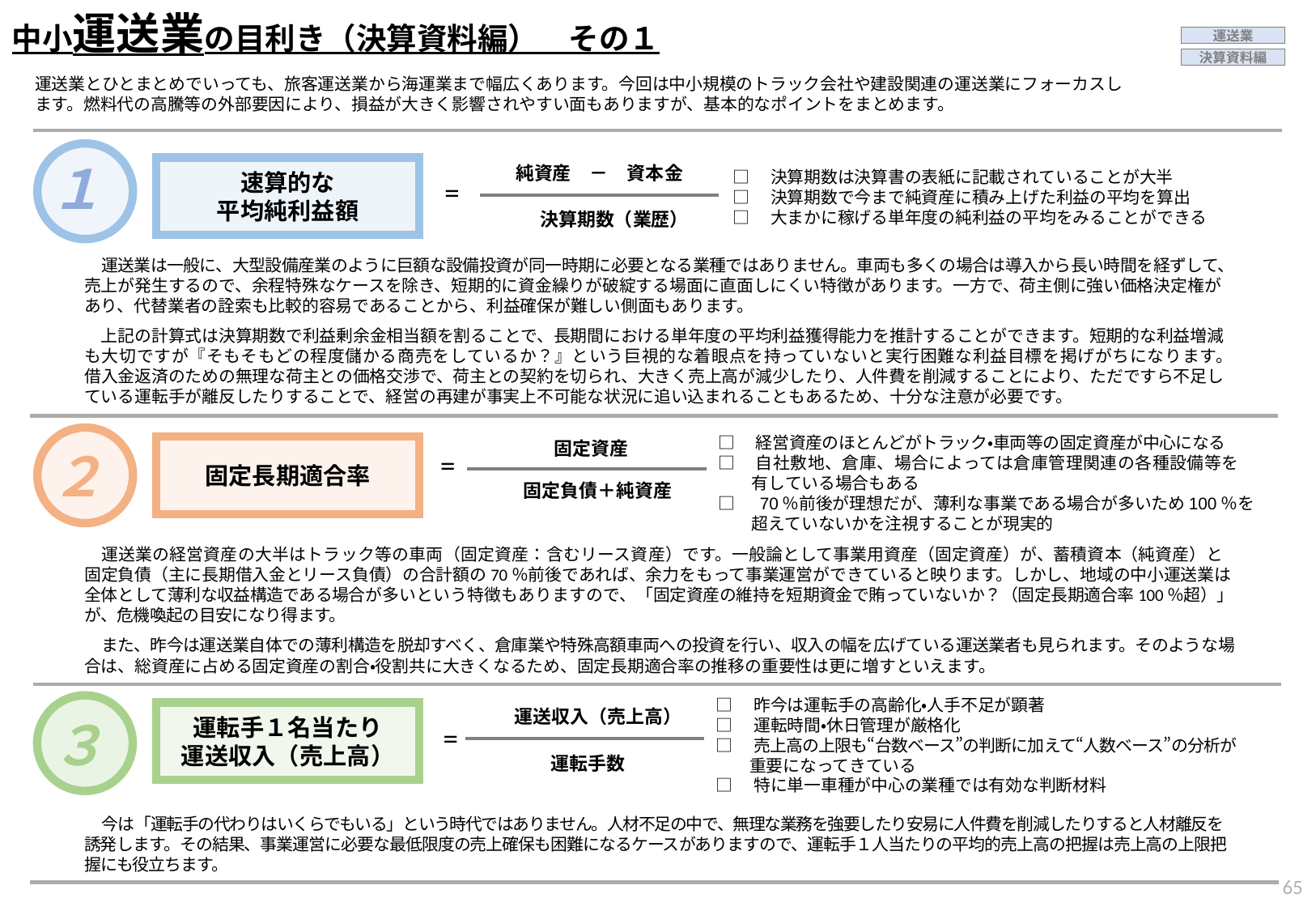

中小運送業の目利き（決算資料編）　その１
運送業
決算資料編
運送業とひとまとめでいっても、旅客運送業から海運業まで幅広くあります。今回は中小規模のトラック会社や建設関連の運送業にフォーカスします。燃料代の高騰等の外部要因により、損益が大きく影響されやすい面もありますが、基本的なポイントをまとめます。

１
速算的な
平均純利益額
純資産　－　資本金
決算期数（業歴）
□　決算期数は決算書の表紙に記載されていることが大半
□　決算期数で今まで純資産に積み上げた利益の平均を算出
□　大まかに稼げる単年度の純利益の平均をみることができる
=
　運送業は一般に、大型設備産業のように巨額な設備投資が同一時期に必要となる業種ではありません。車両も多くの場合は導入から長い時間を経ずして、売上が発生するので、余程特殊なケースを除き、短期的に資金繰りが破綻する場面に直面しにくい特徴があります。一方で、荷主側に強い価格決定権があり、代替業者の詮索も比較的容易であることから、利益確保が難しい側面もあります。
　上記の計算式は決算期数で利益剰余金相当額を割ることで、長期間における単年度の平均利益獲得能力を推計することができます。短期的な利益増減も大切ですが『そもそもどの程度儲かる商売をしているか？』という巨視的な着眼点を持っていないと実行困難な利益目標を掲げがちになります。借入金返済のための無理な荷主との価格交渉で、荷主との契約を切られ、大きく売上高が減少したり、人件費を削減することにより、ただですら不足している運転手が離反したりすることで、経営の再建が事実上不可能な状況に追い込まれることもあるため、十分な注意が必要です。
□　経営資産のほとんどがトラック・車両等の固定資産が中心になる
□　自社敷地、倉庫、場合によっては倉庫管理関連の各種設備等を
　　有している場合もある
□　70％前後が理想だが、薄利な事業である場合が多いため100％を
　　超えていないかを注視することが現実的

２
固定長期適合率
固定資産
固定負債＋純資産
=
　運送業の経営資産の大半はトラック等の車両（固定資産：含むリース資産）です。一般論として事業用資産（固定資産）が、蓄積資本（純資産）と固定負債（主に長期借入金とリース負債）の合計額の70％前後であれば、余力をもって事業運営ができていると映ります。しかし、地域の中小運送業は全体として薄利な収益構造である場合が多いという特徴もありますので、「固定資産の維持を短期資金で賄っていないか？（固定長期適合率100％超）」が、危機喚起の目安になり得ます。
　また、昨今は運送業自体での薄利構造を脱却すべく、倉庫業や特殊高額車両への投資を行い、収入の幅を広げている運送業者も見られます。そのような場合は、総資産に占める固定資産の割合・役割共に大きくなるため、固定長期適合率の推移の重要性は更に増すといえます。
□　昨今は運転手の高齢化・人手不足が顕著
□　運転時間・休日管理が厳格化
□　売上高の上限も“台数ベース”の判断に加えて“人数ベース”の分析が
　　重要になってきている
□　特に単一車種が中心の業種では有効な判断材料

３
運転手１名当たり
運送収入（売上高）
運送収入（売上高）
運転手数
=
　今は「運転手の代わりはいくらでもいる」という時代ではありません。人材不足の中で、無理な業務を強要したり安易に人件費を削減したりすると人材離反を誘発します。その結果、事業運営に必要な最低限度の売上確保も困難になるケースがありますので、運転手１人当たりの平均的売上高の把握は売上高の上限把握にも役立ちます。
65